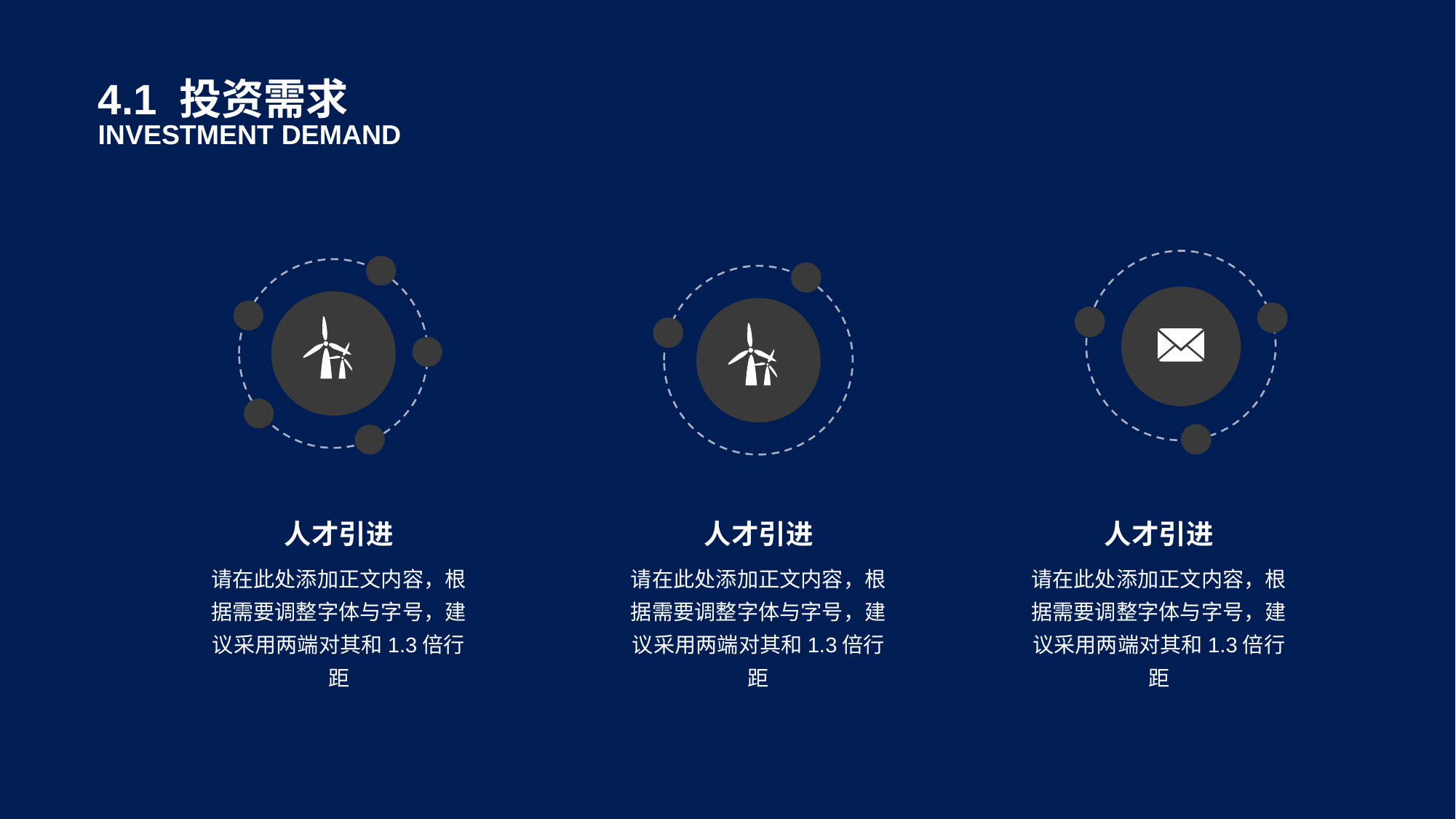

4.1 投资需求
INVESTMENT DEMAND

人才引进
人才引进
人才引进
请在此处添加正文内容，根据需要调整字体与字号，建议采用两端对其和1.3倍行距
请在此处添加正文内容，根据需要调整字体与字号，建议采用两端对其和1.3倍行距
请在此处添加正文内容，根据需要调整字体与字号，建议采用两端对其和1.3倍行距